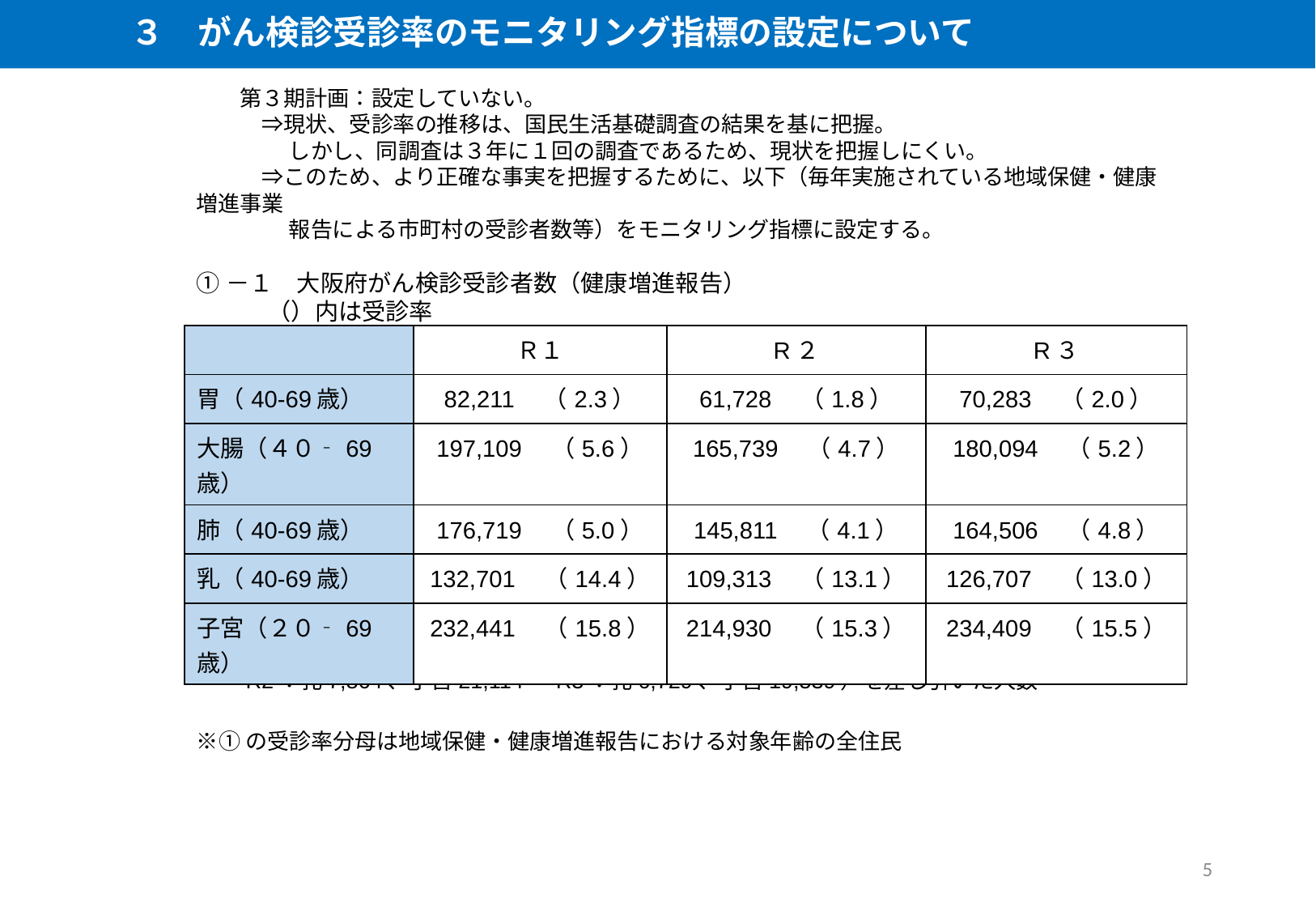

# ３　がん検診受診率のモニタリング指標の設定について
　　第３期計画：設定していない。
　　　⇒現状、受診率の推移は、国民生活基礎調査の結果を基に把握。
　　　　 しかし、同調査は３年に１回の調査であるため、現状を把握しにくい。
　　　⇒このため、より正確な事実を把握するために、以下（毎年実施されている地域保健・健康増進事業
　　　　 報告による市町村の受診者数等）をモニタリング指標に設定する。

①－１　大阪府がん検診受診者数（健康増進報告）　　　　　　　　　　　　　　　　　　　　　（）内は受診率
|  | Ｒ１ | R２ | R３ |
| --- | --- | --- | --- |
| 胃（40‐69歳） | 82,211　（2.3） | 61,728　（1.8） | 70,283　（2.0） |
| 大腸（４０‐69歳） | 197,109　（5.6） | 165,739　（4.7） | 180,094　（5.2） |
| 肺（40‐69歳） | 176,719　（5.0） | 145,811　（4.1） | 164,506　（4.8） |
| 乳（40‐69歳） | 132,701　（14.4） | 109,313　（13.1） | 126,707　（13.0） |
| 子宮（２０‐69歳） | 232,441　（15.8） | 214,930　（15.3） | 234,409　（15.5） |
※乳と子宮の受診率分子は、２か年の受診者数合計に２年連続受診者（R1:乳8,724、子宮22,287・
　　R2：乳7,864、子宮21,114・R3：乳6,729、子宮19,539）を差し引いた人数
※①の受診率分母は地域保健・健康増進報告における対象年齢の全住民
5